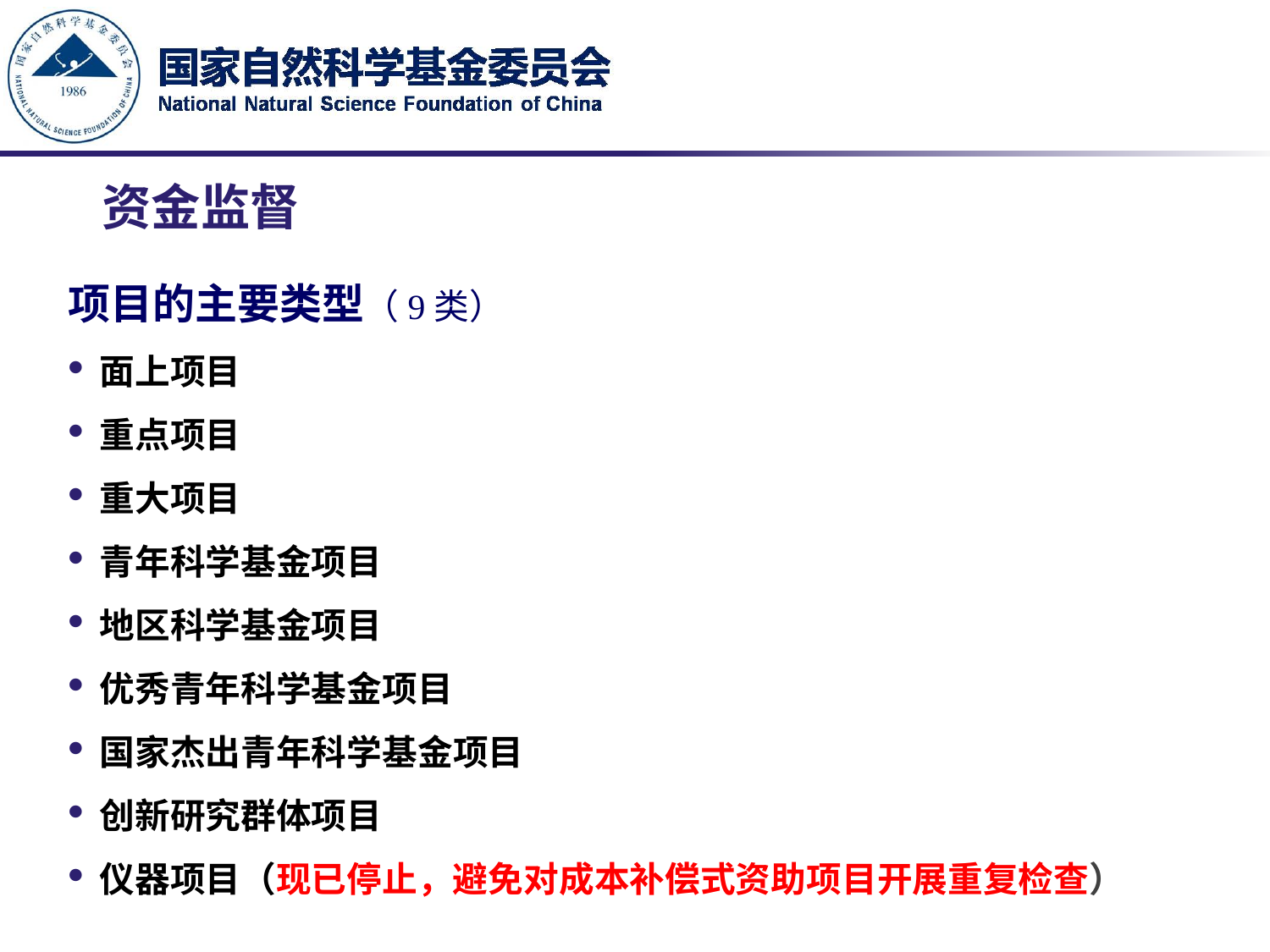

# 资金监督
项目的主要类型（9类）
面上项目
重点项目
重大项目
青年科学基金项目
地区科学基金项目
优秀青年科学基金项目
国家杰出青年科学基金项目
创新研究群体项目
仪器项目（现已停止，避免对成本补偿式资助项目开展重复检查）